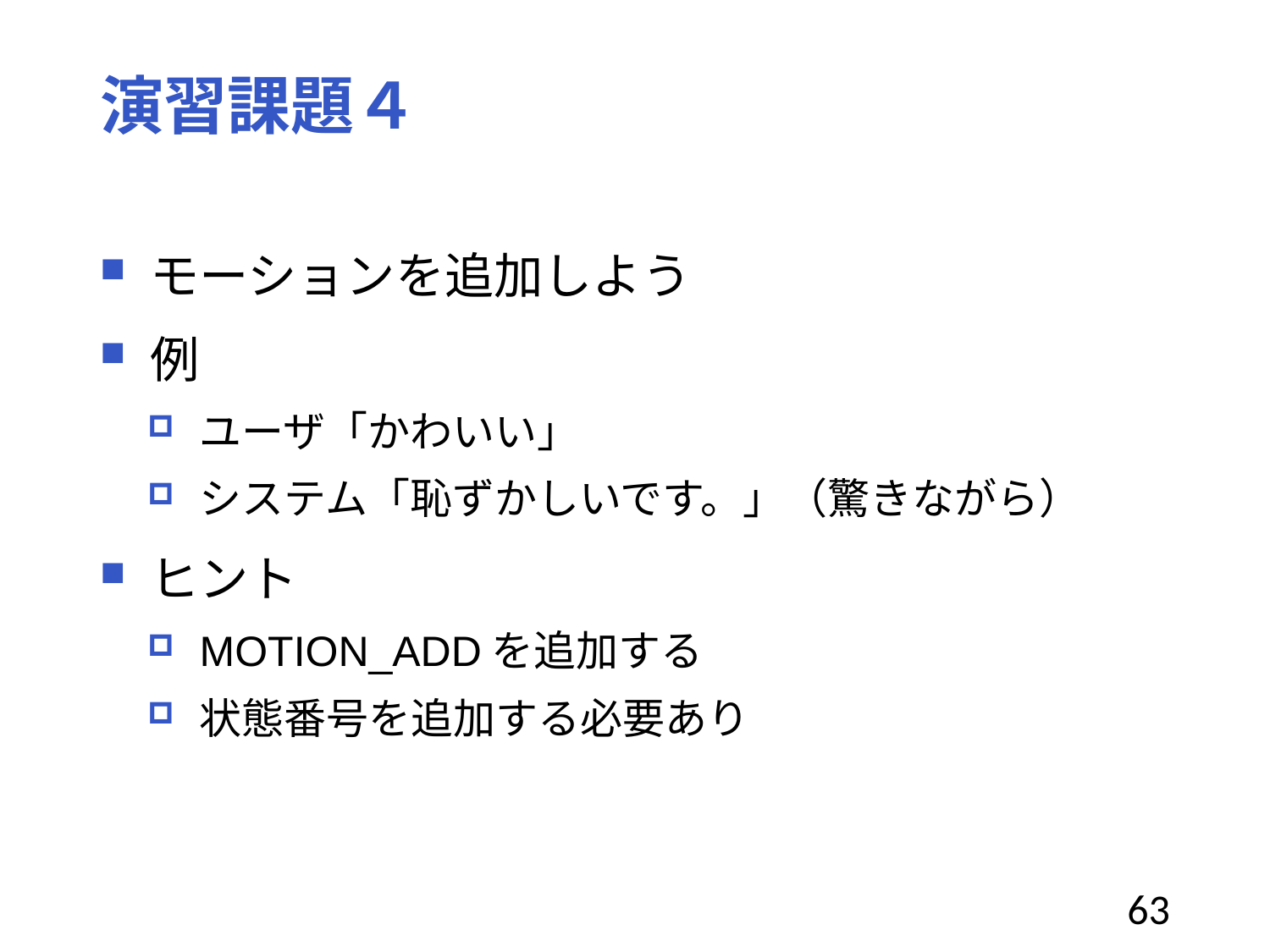

# 演習課題４
モーションを追加しよう
例
ユーザ「かわいい」
システム「恥ずかしいです。」（驚きながら）
ヒント
MOTION_ADDを追加する
状態番号を追加する必要あり

63